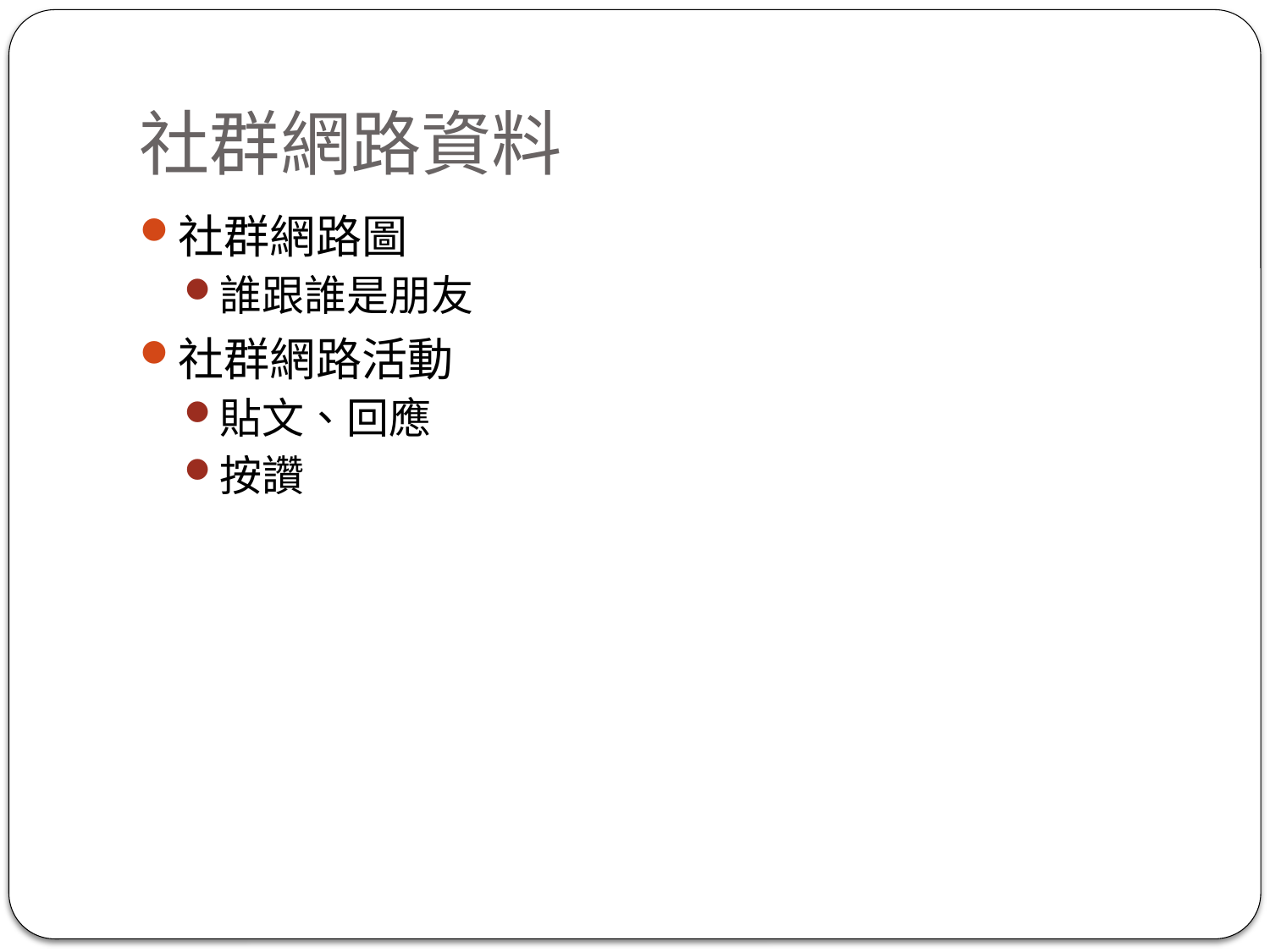

# 社群網路資料
社群網路圖
誰跟誰是朋友
社群網路活動
貼文、回應
按讚